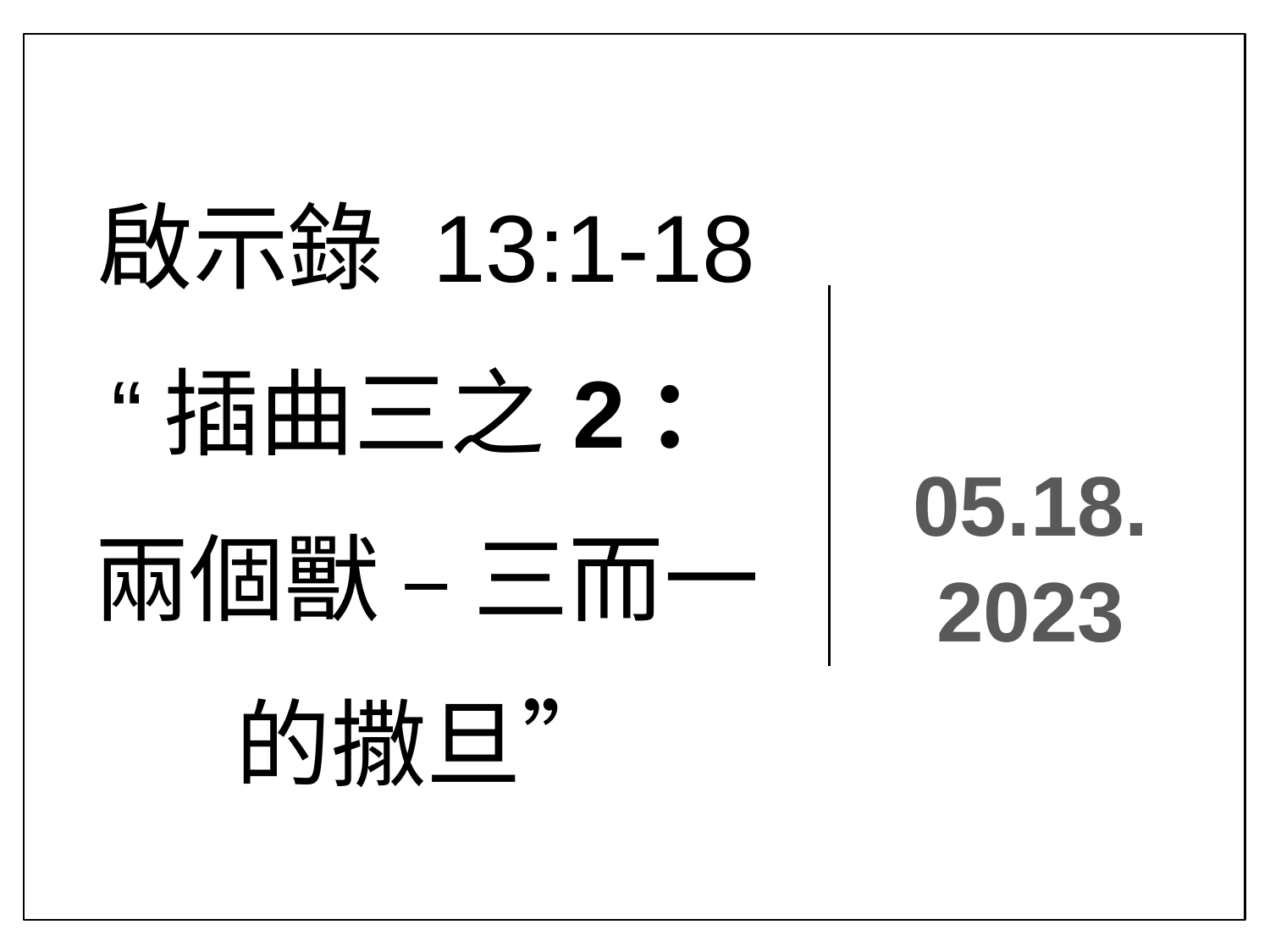

# 啟示錄 13:1-18 “插曲三之2： 兩個獸 – 三而一的撒旦”
05.18.
2023